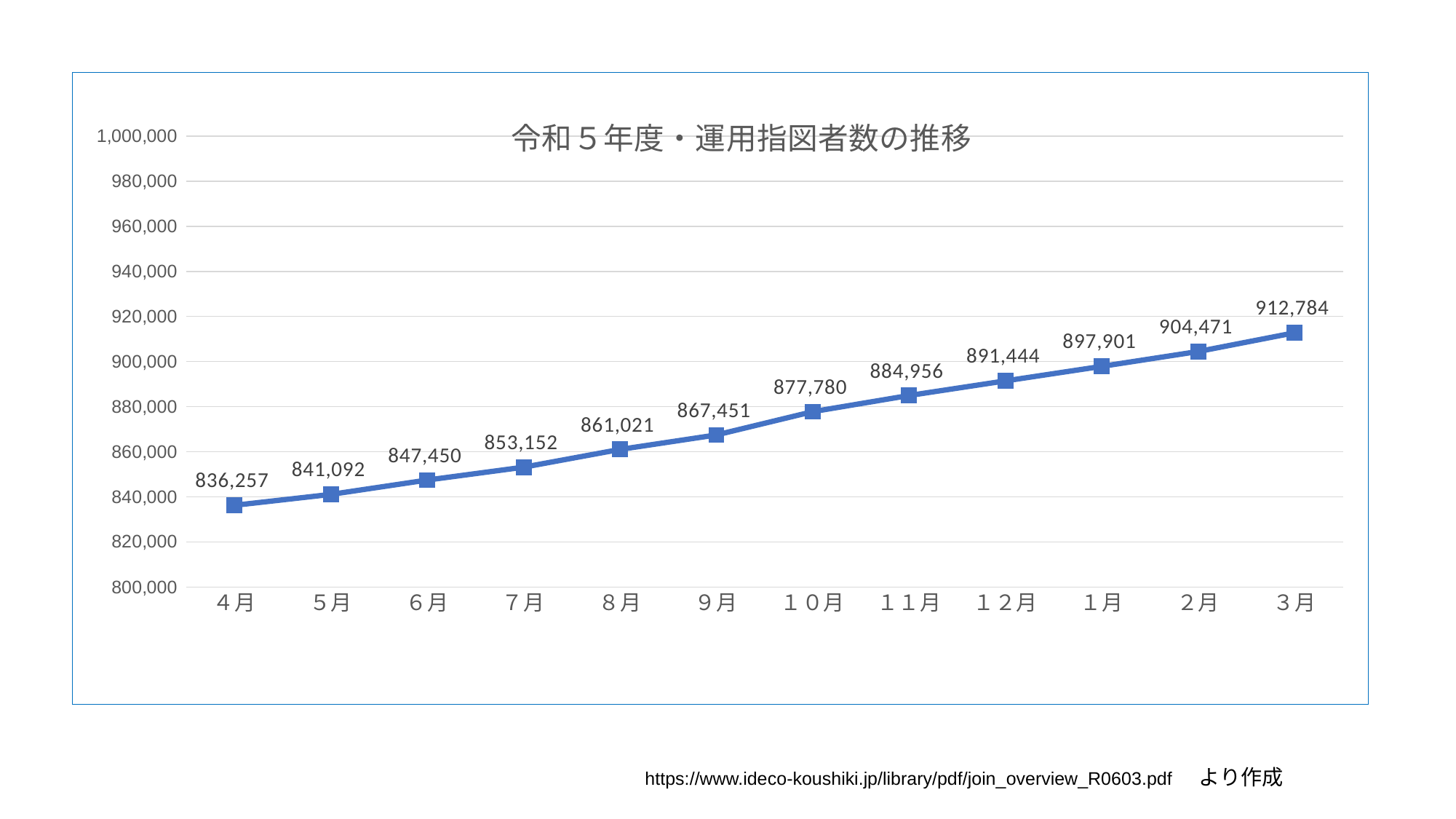

### Chart: 令和５年度・運用指図者数の推移

| Category | 運用指図者 |
|---|---|
| ４月 | 836257.0 |
| ５月 | 841092.0 |
| ６月 | 847450.0 |
| ７月 | 853152.0 |
| ８月 | 861021.0 |
| ９月 | 867451.0 |
| １０月 | 877780.0 |
| １１月 | 884956.0 |
| １２月 | 891444.0 |
| １月 | 897901.0 |
| ２月 | 904471.0 |
| ３月 | 912784.0 |
https://www.ideco-koushiki.jp/library/pdf/join_overview_R0603.pdf　より作成